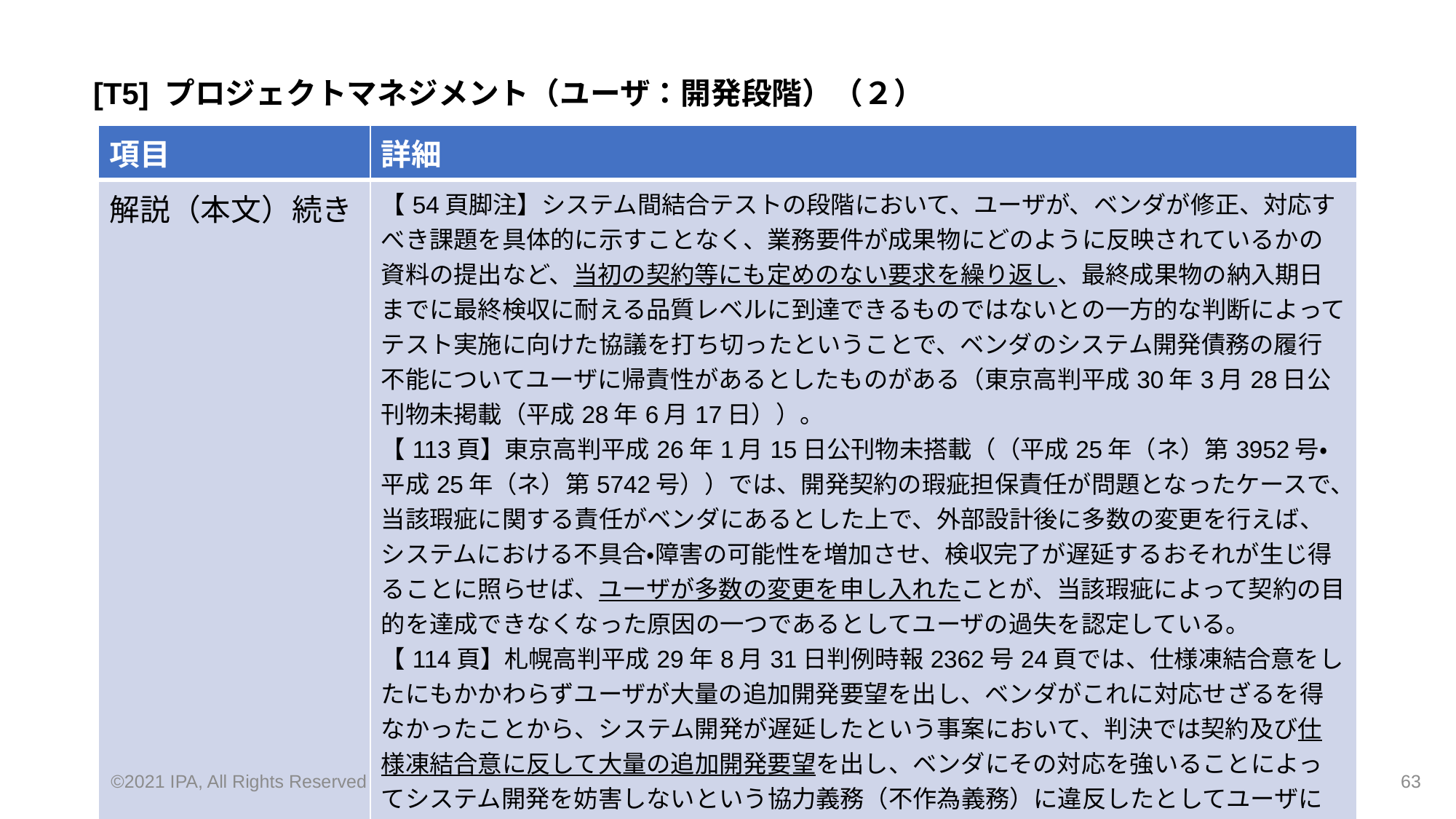

[T5] プロジェクトマネジメント（ユーザ：開発段階）（２）
| 項目 | 詳細 |
| --- | --- |
| 解説（本文）続き | 【54頁脚注】システム間結合テストの段階において、ユーザが、ベンダが修正、対応すべき課題を具体的に示すことなく、業務要件が成果物にどのように反映されているかの資料の提出など、当初の契約等にも定めのない要求を繰り返し、最終成果物の納入期日までに最終検収に耐える品質レベルに到達できるものではないとの一方的な判断によってテスト実施に向けた協議を打ち切ったということで、ベンダのシステム開発債務の履行不能についてユーザに帰責性があるとしたものがある（東京高判平成30年3月28日公刊物未掲載（平成28年6月17日））。 【113頁】東京高判平成26年1月15日公刊物未搭載（（平成25年（ネ）第3952号・平成25年（ネ）第5742号））では、開発契約の瑕疵担保責任が問題となったケースで、当該瑕疵に関する責任がベンダにあるとした上で、外部設計後に多数の変更を行えば、システムにおける不具合・障害の可能性を増加させ、検収完了が遅延するおそれが生じ得ることに照らせば、ユーザが多数の変更を申し入れたことが、当該瑕疵によって契約の目的を達成できなくなった原因の一つであるとしてユーザの過失を認定している。 【114頁】札幌高判平成29年8月31日判例時報2362号24頁では、仕様凍結合意をしたにもかかわらずユーザが大量の追加開発要望を出し、ベンダがこれに対応せざるを得なかったことから、システム開発が遅延したという事案において、判決では契約及び仕様凍結合意に反して大量の追加開発要望を出し、ベンダにその対応を強いることによってシステム開発を妨害しないという協力義務（不作為義務）に違反したとしてユーザに債務不履行に基づく損害賠償責任が認められている。 |
©2021 IPA, All Rights Reserved
63